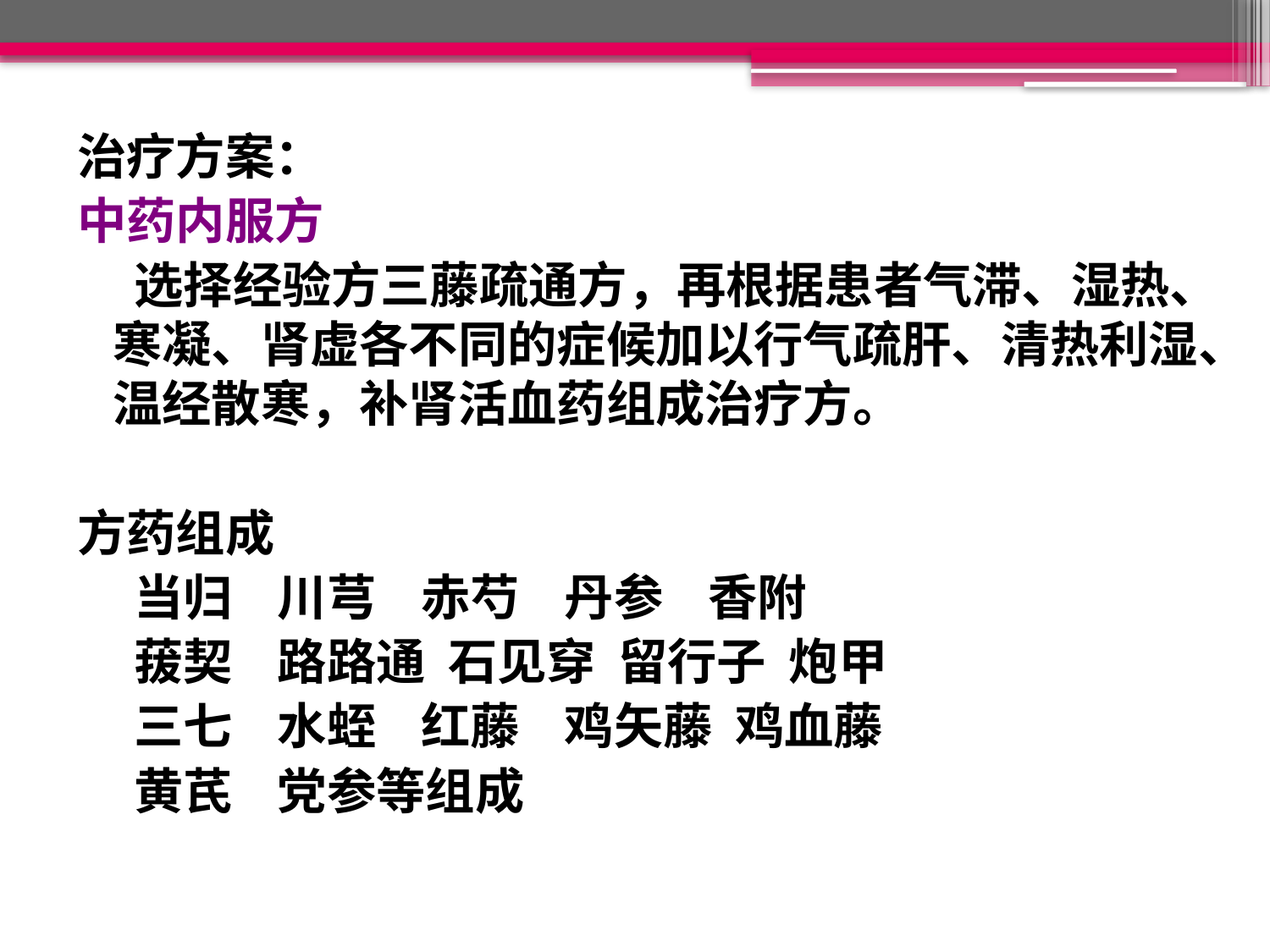

治疗方案：
中药内服方
    选择经验方三藤疏通方，再根据患者气滞、湿热、寒凝、肾虚各不同的症候加以行气疏肝、清热利湿、温经散寒，补肾活血药组成治疗方。

方药组成
    当归    川芎    赤芍    丹参    香附
    菝契    路路通  石见穿  留行子  炮甲
    三七    水蛭    红藤    鸡矢藤  鸡血藤
    黄芪    党参等组成